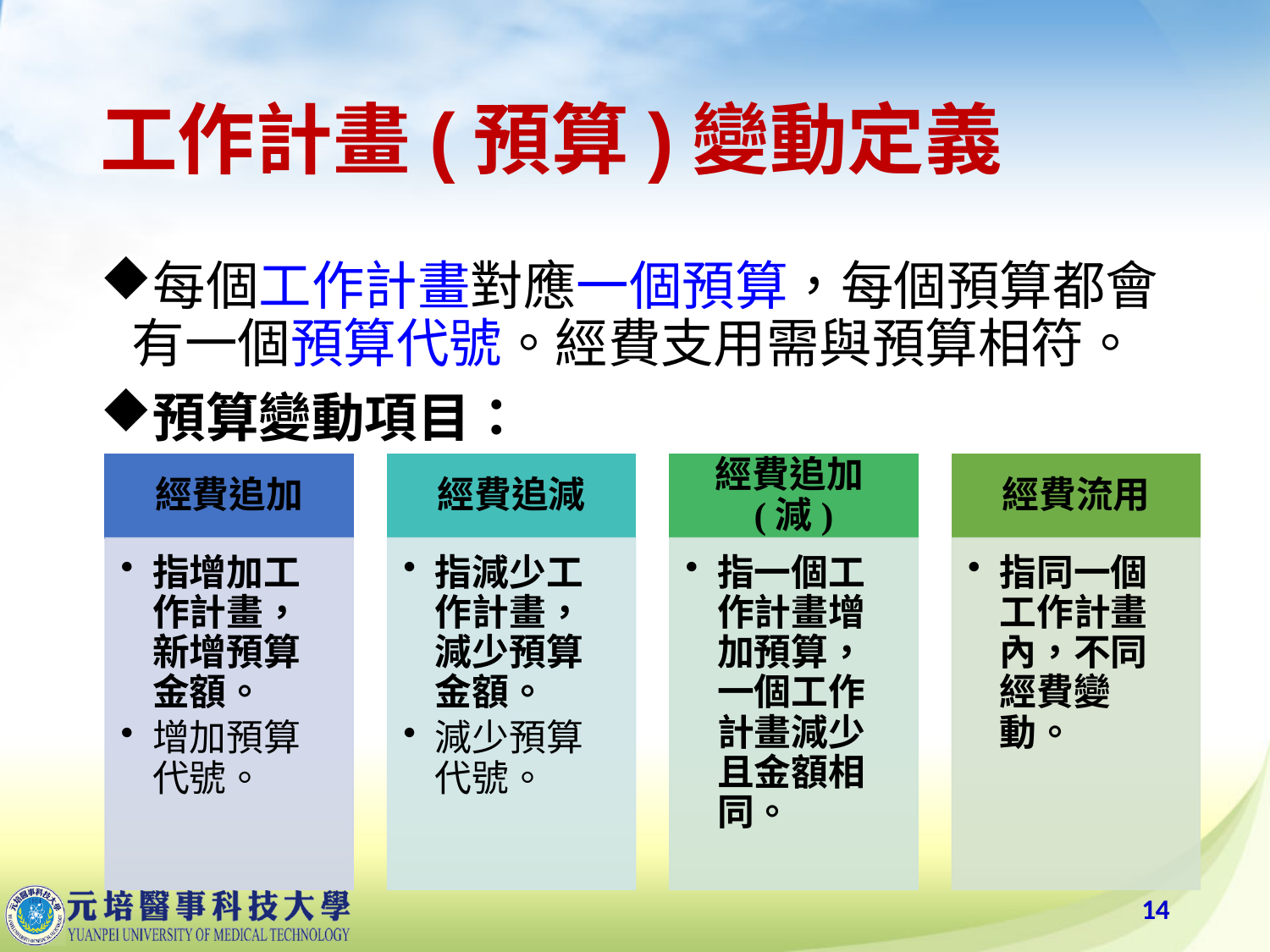

# 工作計畫(預算)變動定義
每個工作計畫對應一個預算，每個預算都會有一個預算代號。經費支用需與預算相符。
預算變動項目：
經費追加
指增加工作計畫，新增預算金額。
增加預算代號。
經費追減
指減少工作計畫，減少預算金額。
減少預算代號。
經費追加(減)
指一個工作計畫增加預算，一個工作計畫減少且金額相同。
經費流用
指同一個工作計畫內，不同經費變動。
14